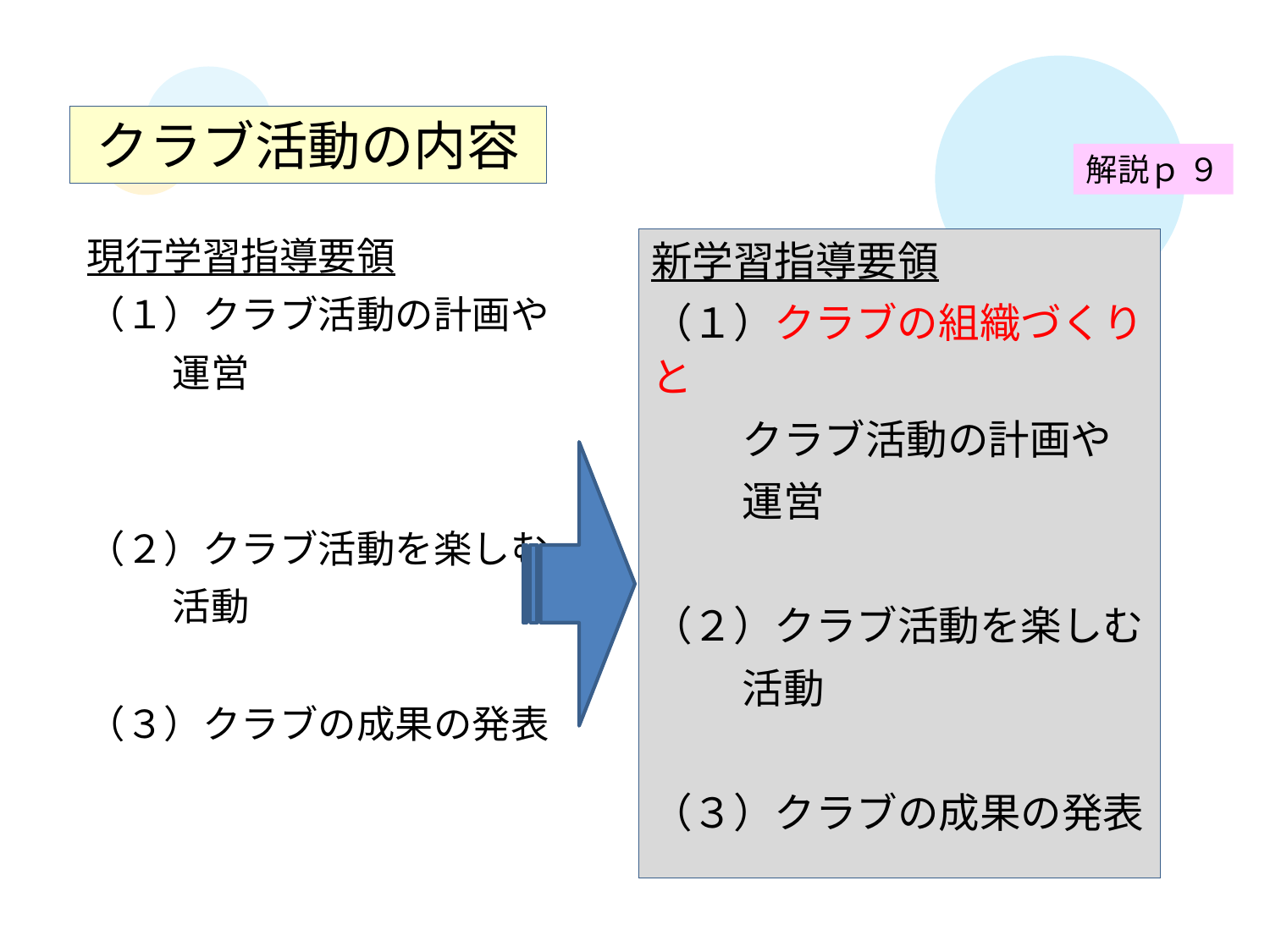

クラブ活動の内容

現行学習指導要領
（１）クラブ活動の計画や
　　 運営

（２）クラブ活動を楽しむ
　　 活動

（３）クラブの成果の発表

新学習指導要領
（１）クラブの組織づくりと
　　 クラブ活動の計画や
　　 運営

（２）クラブ活動を楽しむ
　　 活動

（３）クラブの成果の発表

解説ｐ ９